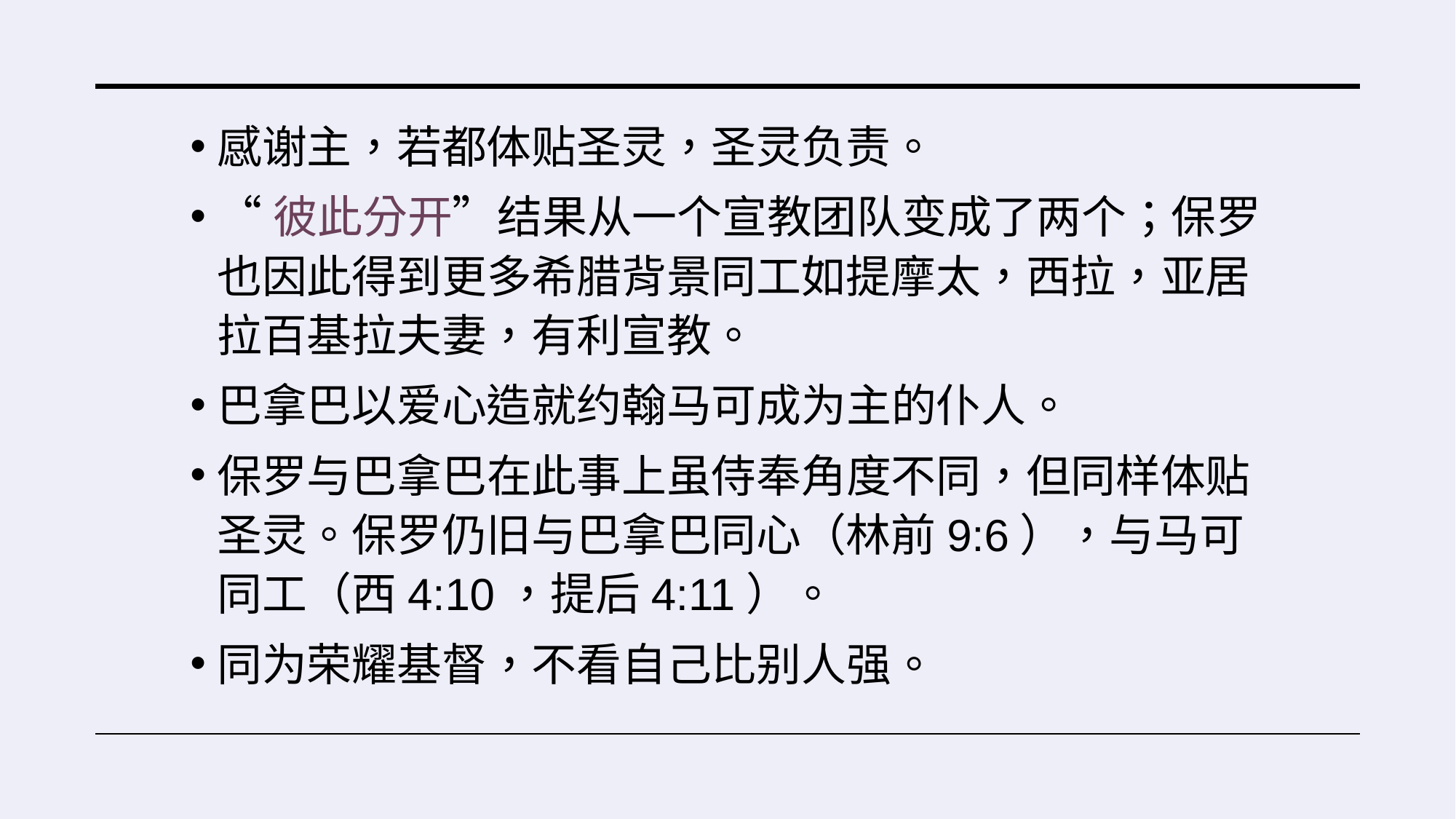

感谢主，若都体贴圣灵，圣灵负责。
“彼此分开”结果从一个宣教团队变成了两个；保罗也因此得到更多希腊背景同工如提摩太，西拉，亚居拉百基拉夫妻，有利宣教。
巴拿巴以爱心造就约翰马可成为主的仆人。
保罗与巴拿巴在此事上虽侍奉角度不同，但同样体贴圣灵。保罗仍旧与巴拿巴同心（林前9:6），与马可同工（西4:10，提后4:11）。
同为荣耀基督，不看自己比别人强。